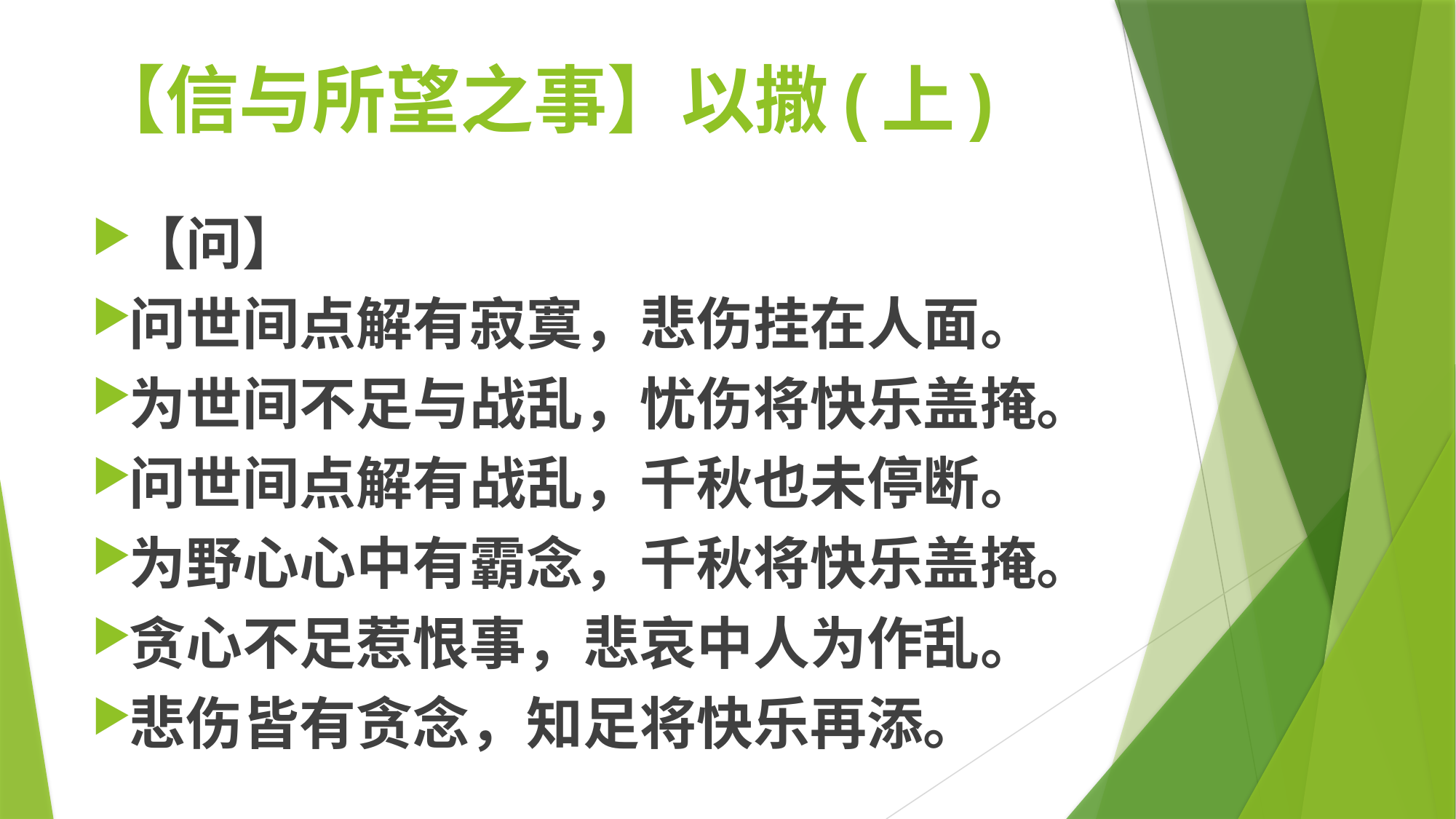

# 【信与所望之事】以撒(上)
【问】
问世间点解有寂寞，悲伤挂在人面。
为世间不足与战乱，忧伤将快乐盖掩。
问世间点解有战乱，千秋也未停断。
为野心心中有霸念，千秋将快乐盖掩。
贪心不足惹恨事，悲哀中人为作乱。
悲伤皆有贪念，知足将快乐再添。